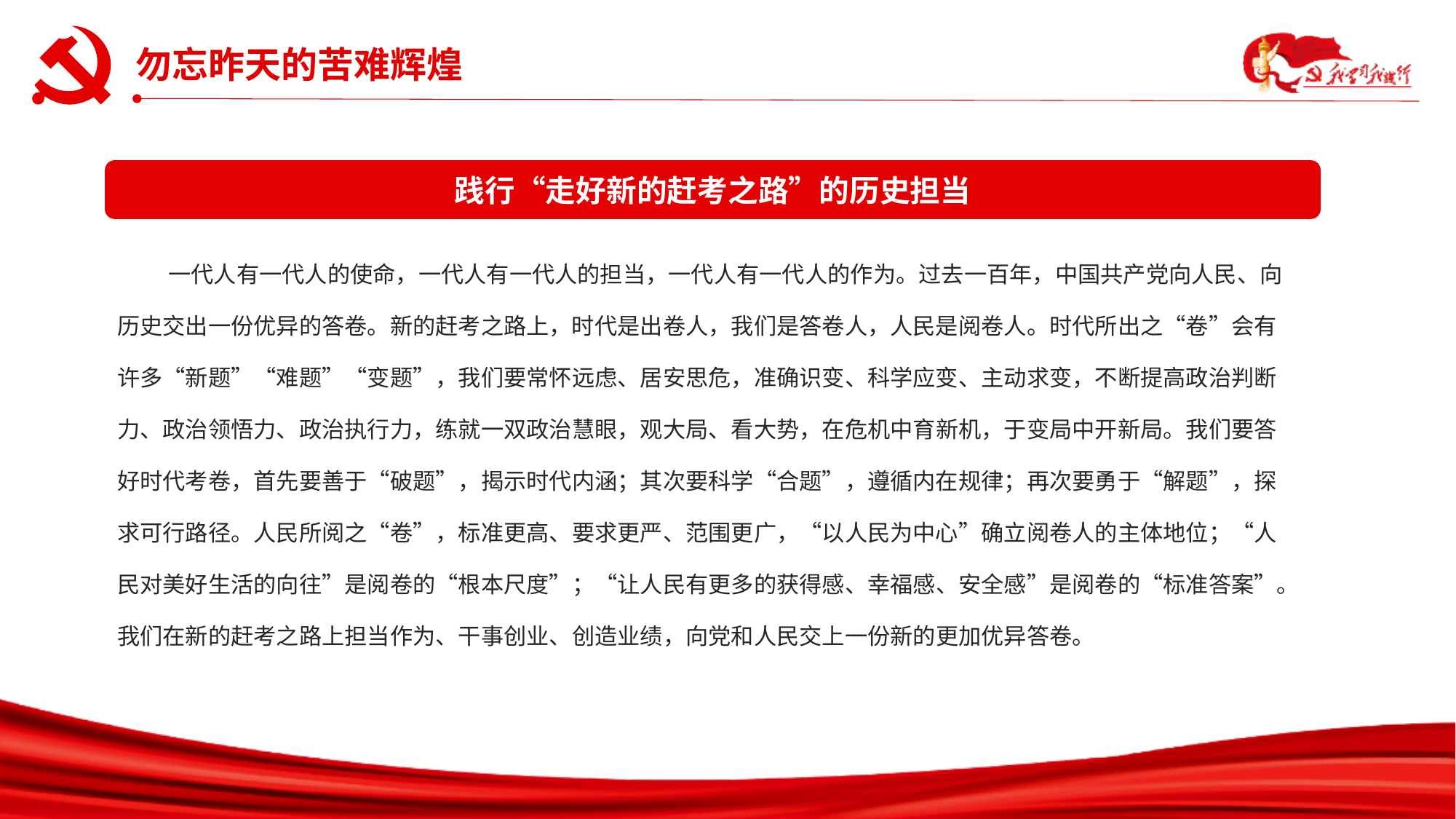

勿忘昨天的苦难辉煌
践行“走好新的赶考之路”的历史担当
         一代人有一代人的使命，一代人有一代人的担当，一代人有一代人的作为。过去一百年，中国共产党向人民、向历史交出一份优异的答卷。新的赶考之路上，时代是出卷人，我们是答卷人，人民是阅卷人。时代所出之“卷”会有许多“新题”“难题”“变题”，我们要常怀远虑、居安思危，准确识变、科学应变、主动求变，不断提高政治判断力、政治领悟力、政治执行力，练就一双政治慧眼，观大局、看大势，在危机中育新机，于变局中开新局。我们要答好时代考卷，首先要善于“破题”，揭示时代内涵；其次要科学“合题”，遵循内在规律；再次要勇于“解题”，探求可行路径。人民所阅之“卷”，标准更高、要求更严、范围更广，“以人民为中心”确立阅卷人的主体地位；“人民对美好生活的向往”是阅卷的“根本尺度”；“让人民有更多的获得感、幸福感、安全感”是阅卷的“标准答案”。我们在新的赶考之路上担当作为、干事创业、创造业绩，向党和人民交上一份新的更加优异答卷。